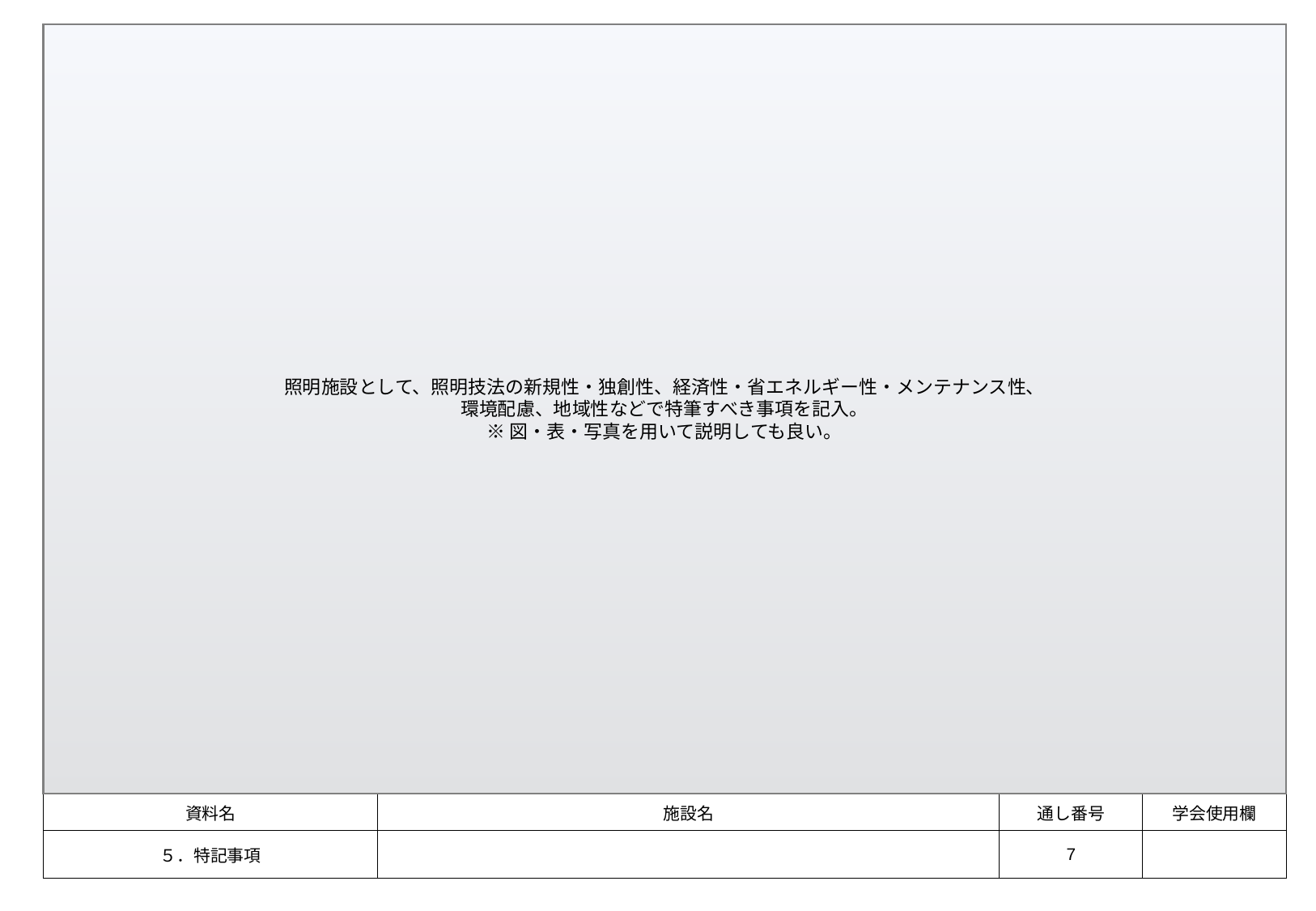

|  |  |  |  |
| --- | --- | --- | --- |
| 資料名 | 施設名 | 通し番号 | 学会使用欄 |
| ５．特記事項 |  | 7 |  |
照明施設として、照明技法の新規性・独創性、経済性・省エネルギー性・メンテナンス性、
環境配慮、地域性などで特筆すべき事項を記入。
※図・表・写真を用いて説明しても良い。